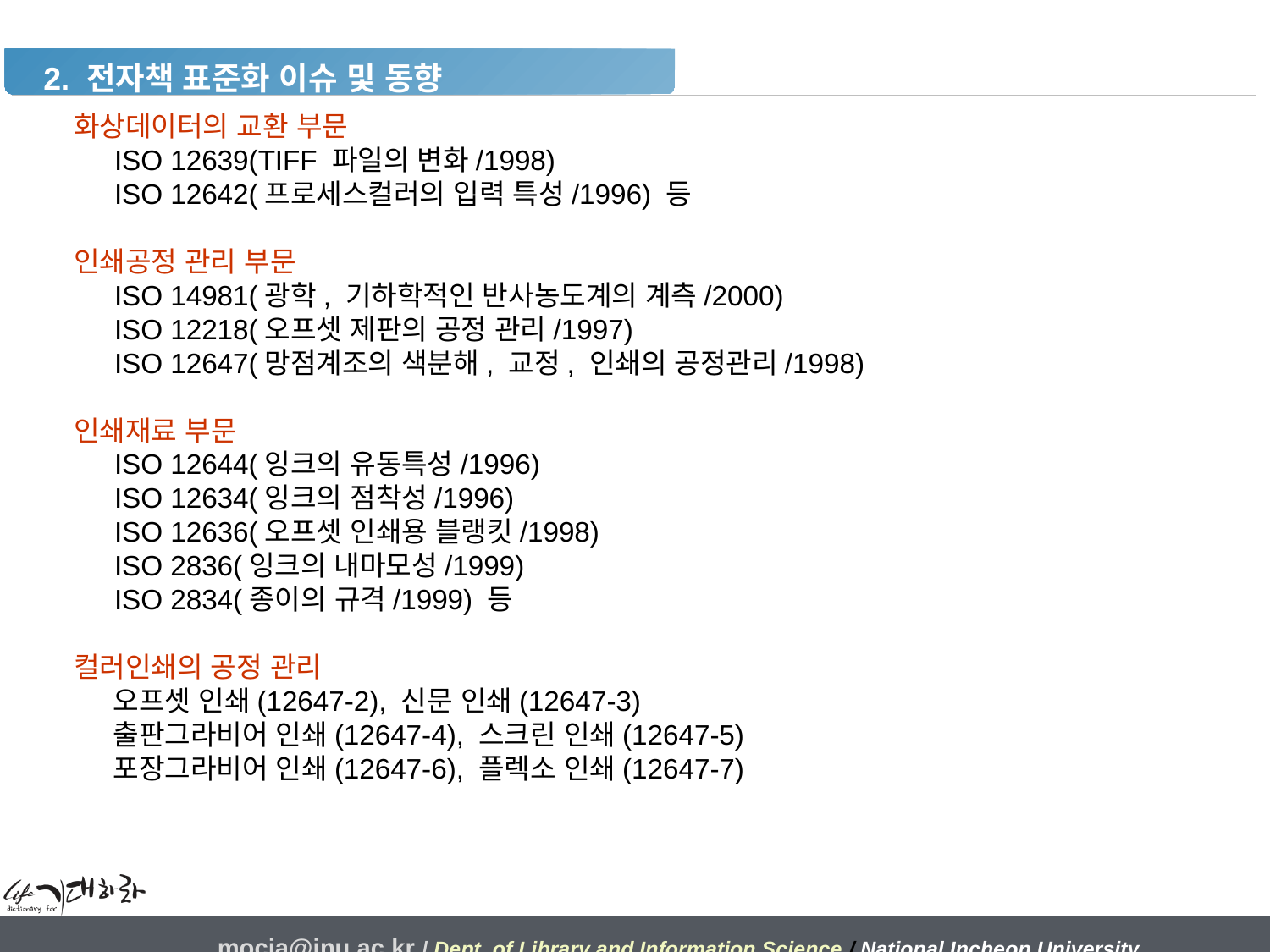

2. 전자책 표준화 이슈 및 동향
       화상데이터의 교환 부문
             ISO 12639(TIFF 파일의 변화/1998)
             ISO 12642(프로세스컬러의 입력 특성/1996) 등

       인쇄공정 관리 부문
             ISO 14981(광학, 기하학적인 반사농도계의 계측/2000)
             ISO 12218(오프셋 제판의 공정 관리/1997)
             ISO 12647(망점계조의 색분해, 교정, 인쇄의 공정관리/1998)

       인쇄재료 부문
             ISO 12644(잉크의 유동특성/1996)
             ISO 12634(잉크의 점착성/1996)
             ISO 12636(오프셋 인쇄용 블랭킷/1998)
             ISO 2836(잉크의 내마모성/1999)
             ISO 2834(종이의 규격/1999) 등

       컬러인쇄의 공정 관리
            오프셋 인쇄(12647-2), 신문 인쇄(12647-3)
            출판그라비어 인쇄(12647-4), 스크린 인쇄(12647-5)
            포장그라비어 인쇄(12647-6), 플렉소 인쇄(12647-7)

mocja@inu.ac.kr / Dept. of Library and Information Science / National Incheon University